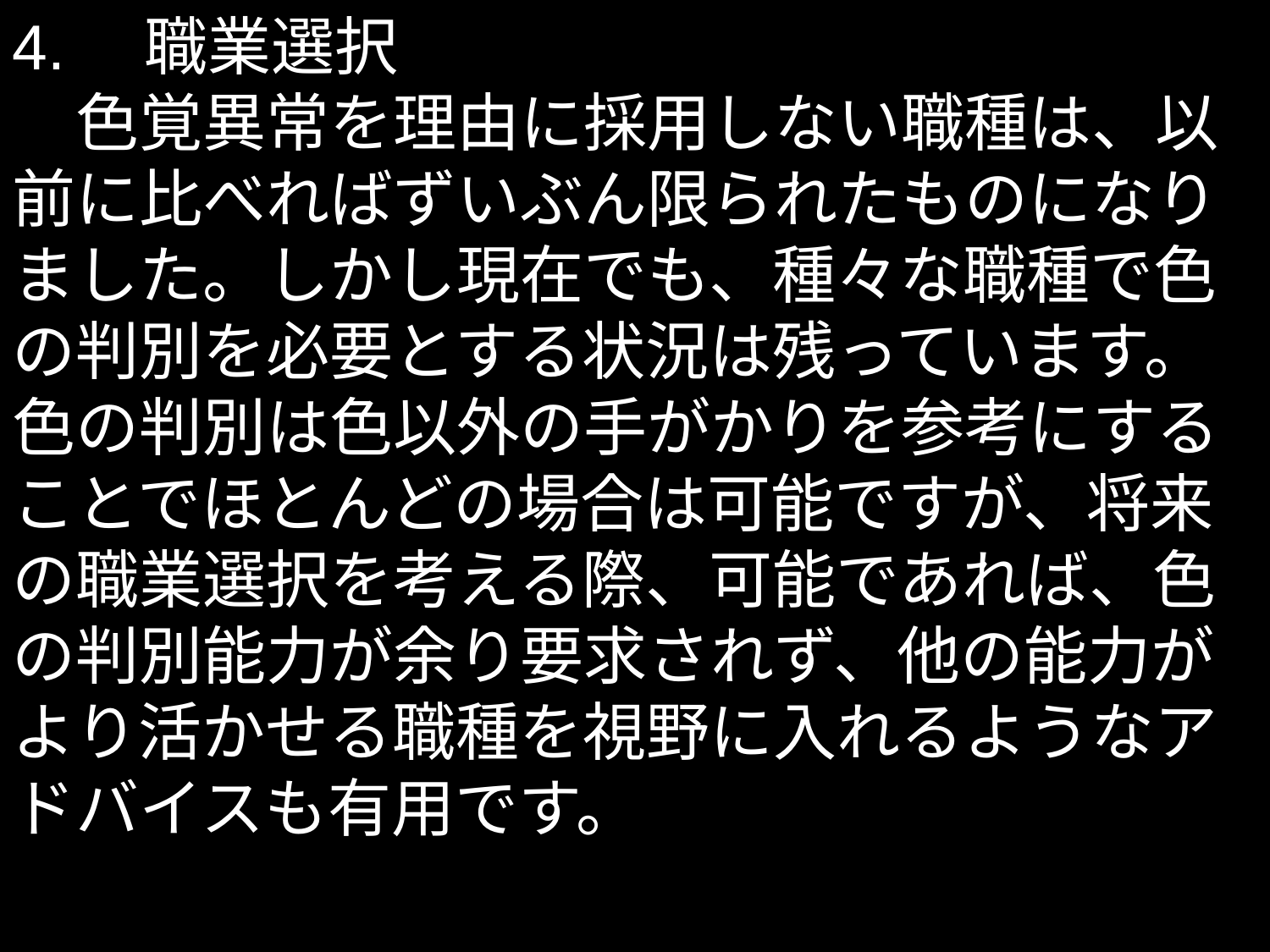

4.　職業選択
　色覚異常を理由に採用しない職種は、以前に比べればずいぶん限られたものになりました。しかし現在でも、種々な職種で色の判別を必要とする状況は残っています。色の判別は色以外の手がかりを参考にすることでほとんどの場合は可能ですが、将来の職業選択を考える際、可能であれば、色の判別能力が余り要求されず、他の能力がより活かせる職種を視野に入れるようなアドバイスも有用です。